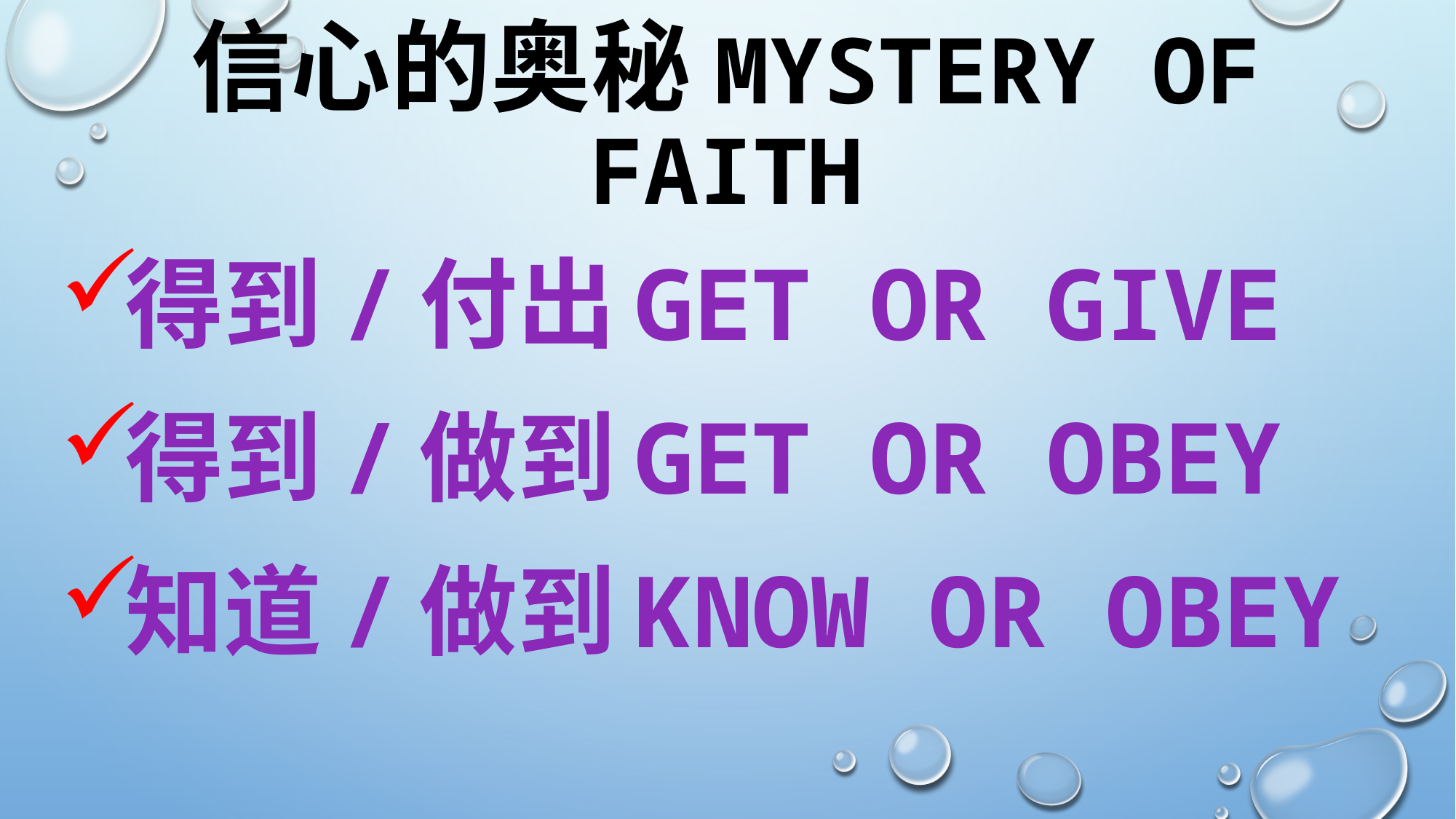

# 信心的奥秘Mystery of Faith
得到/付出Get or Give
得到/做到Get or Obey
知道/做到Know or Obey